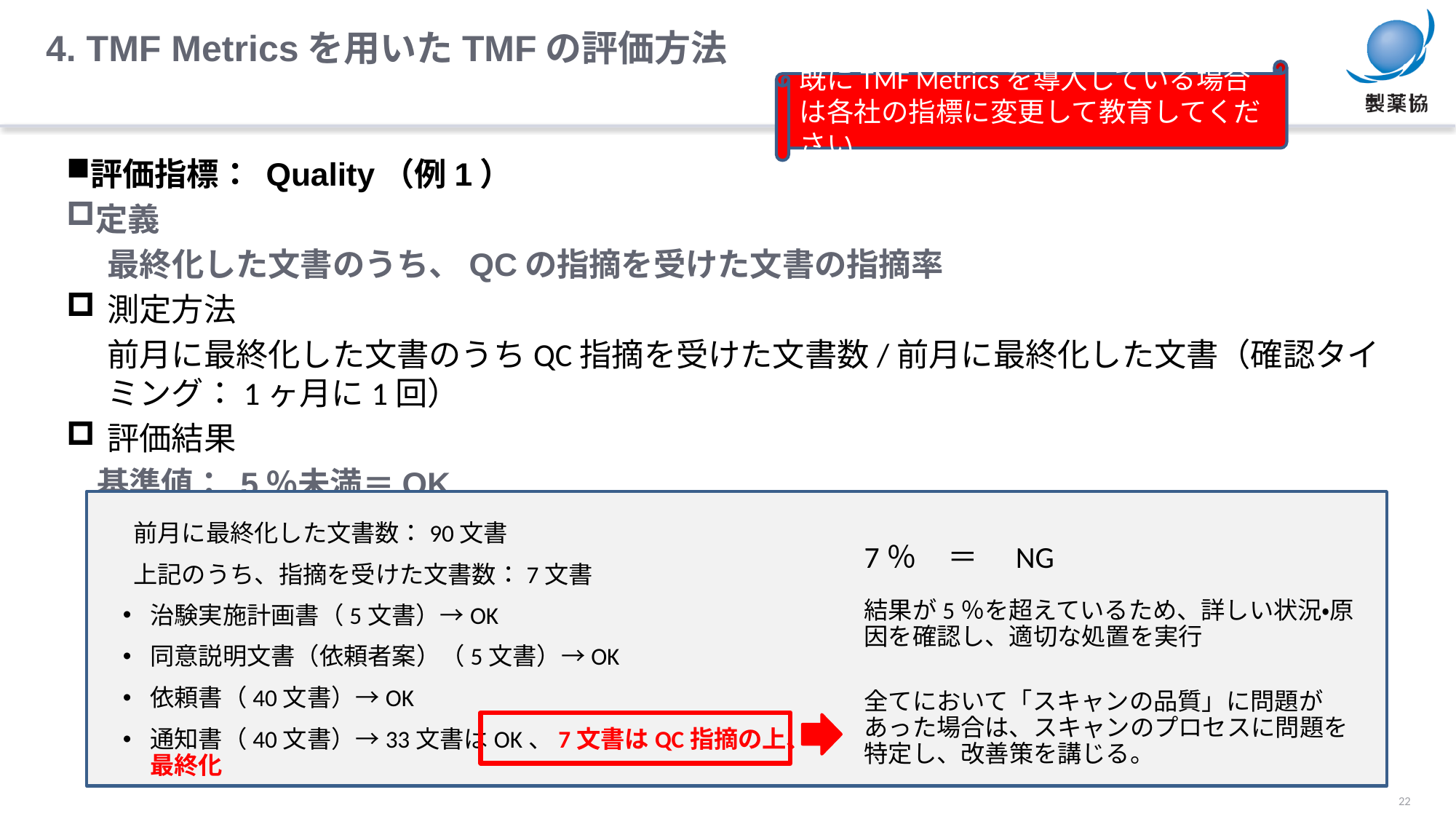

4. TMF Metricsを用いたTMFの評価方法
既にTMF Metricsを導入している場合は各社の指標に変更して教育してください
評価指標： Quality（例1）
定義
最終化した文書のうち、QCの指摘を受けた文書の指摘率
測定方法
前月に最終化した文書のうちQC指摘を受けた文書数/前月に最終化した文書（確認タイミング：1ヶ月に1回）
評価結果
基準値： 5％未満＝OK

前月に最終化した文書数：90文書
上記のうち、指摘を受けた文書数：7文書
7％　＝　NG
結果が5％を超えているため、詳しい状況・原因を確認し、適切な処置を実行
治験実施計画書（5文書）→OK
同意説明文書（依頼者案）（5文書）→OK
依頼書（40文書）→OK
通知書（40文書）→33文書はOK、7文書はQC指摘の上、最終化
全てにおいて「スキャンの品質」に問題があった場合は、スキャンのプロセスに問題を特定し、改善策を講じる。

22